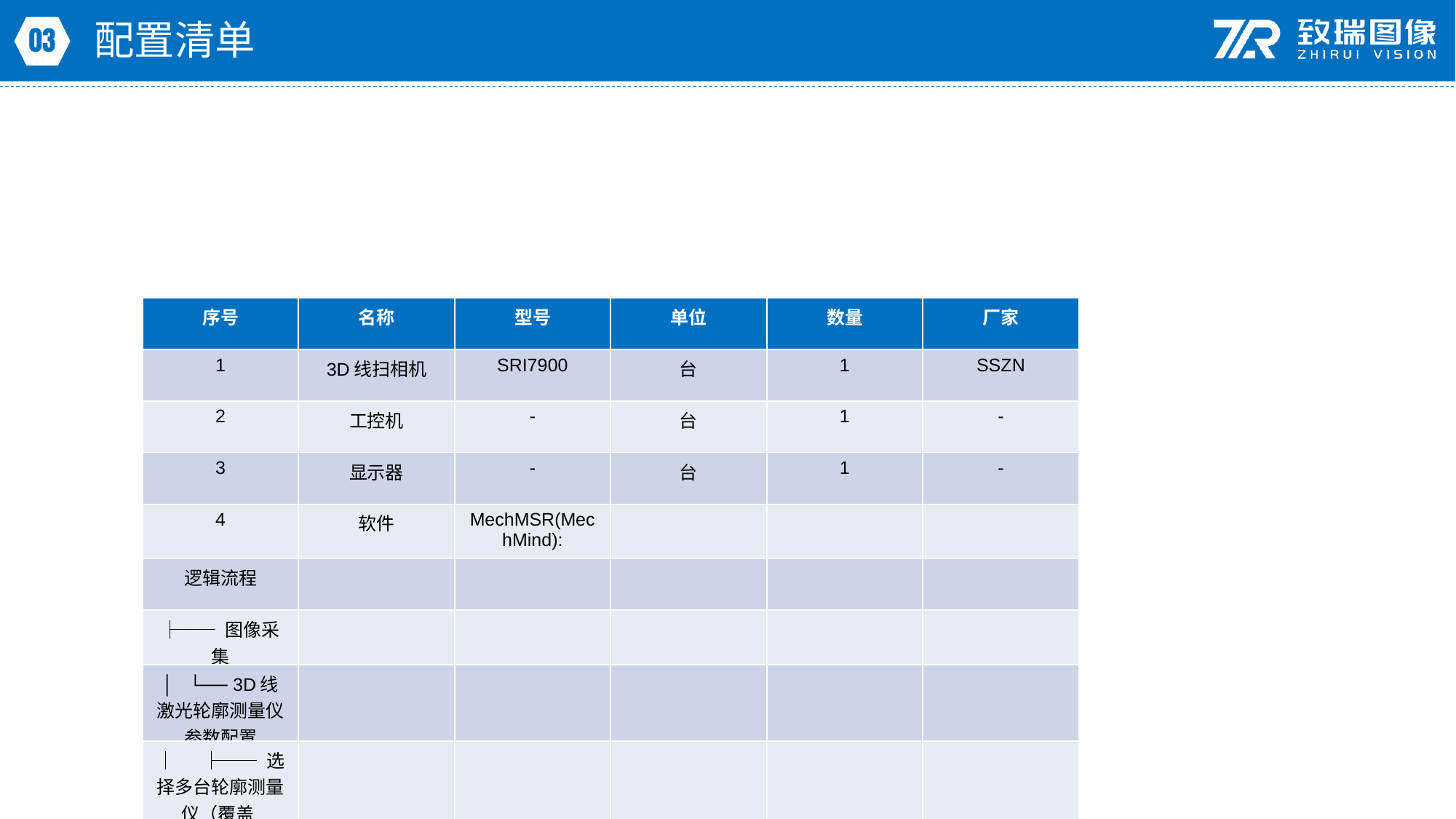

配置清单
03
| 序号 | 名称 | 型号 | 单位 | 数量 | 厂家 |
| --- | --- | --- | --- | --- | --- |
| 1 | 3D线扫相机 | SRI7900 | 台 | 1 | SSZN |
| 2 | 工控机 | - | 台 | 1 | - |
| 3 | 显示器 | - | 台 | 1 | - |
| 4 | 软件 | MechMSR(MechMind): |  |  |  |
| 逻辑流程 |  |  |  |  |  |
| ├── 图像采集 |  |  |  |  |  |
| │ └── 3D线激光轮廓测量仪参数配置 |  |  |  |  |  |
| │ ├── 选择多台轮廓测量仪（覆盖1500mm长度方向） |  |  |  |  |  |
| │ ├── 启用数据采集状态并设置超时时间（≥0.3s/件，匹配0.3m/s速度） |  |  |  |  |  |
| │ ├── 标定参数组加载（并列布局标定结果） |  |  |  |  |  |
| │ └── 曝光时间调节（针对青色玻璃钢反光特性，灰度值控制在200~255） |  |  |  |  |  |
| │ |  |  |  |  |  |
| ├── 预处理 |  |  |  |  |  |
| │ ├── 数据对齐 |  |  |  |  |  |
| │ │ ── 使用2D匹配模板编辑器提取传送带运动方向上的共性边缘特征（如玻璃钢棱角） |  |  |  |  |  |
| │ │ ── 设置角度范围±5°优化匹配速度 |  |  |  |  |  |
| │ │ |  |  |  |  |  |
| │ ├── 表面去噪 |  |  |  |  |  |
| │ │ ── 表面点过滤（通过法向） |  |  |  |  |  |
| │ │ │ ├── 法向量最大角度设为60°（过滤倾斜噪点） |  |  |  |  |  |
| │ │ │ └── 噪声去除等级设为"中度"（平衡去噪与细节保留） |  |  |  |  |  |
| │ │ │ |  |  |  |  |  |
| │ │ └── 表面预处理（中值滤波） |  |  |  |  |  |
| │ │ ├── X/Y方向滤波窗口设为3px（快速平滑随机噪点） |  |  |  |  |  |
| │ │ └── 使用特征区域限定测量区域（300×300mm截面） |  |  |  |  |  |
| │ │ |  |  |  |  |  |
| │ └── 特征定位 |  |  |  |  |  |
| │ ── 定位表面特征点（最大Z） |  |  |  |  |  |
| │ │ ├── 特征区域框选顶部测量面 |  |  |  |  |  |
| │ │ └── 勾选"使用参考平面"（以底部平面为基准） |  |  |  |  |  |
| │ │ |  |  |  |  |  |
| │ ── 表面拟合平面（底部基准面） |  |  |  |  |  |
| │ ├── 特征区域框选底部稳定区域 |  |  |  |  |  |
| │ └── 全局平面度模式设为"所有点" |  |  |  |  |  |
| │ |  |  |  |  |  |
| ├── 高度方向尺寸测量 |  |  |  |  |  |
| │ └── 测量轮廓线高度 |  |  |  |  |  |
| │ ├── 设置3个特征区域（覆盖产品关键高度截面） |  |  |  |  |  |
| │ ├── 参考线区域定义 | 套 | 1 | MechMSR(MechMind): |  |  |
| 逻辑流程 |  |  |  |  |  |
| ├── 图像采集 |  |  |  |  |  |
| │ └── 3D线激光轮廓测量仪参数配置 |  |  |  |  |  |
| │ ├── 选择多台轮廓测量仪（覆盖1500mm长度方向） |  |  |  |  |  |
| │ ├── 启用数据采集状态并设置超时时间（≥0.3s/件，匹配0.3m/s速度） |  |  |  |  |  |
| │ ├── 标定参数组加载（并列布局标定结果） |  |  |  |  |  |
| │ └── 曝光时间调节（针对青色玻璃钢反光特性，灰度值控制在200~255） |  |  |  |  |  |
| │ |  |  |  |  |  |
| ├── 预处理 |  |  |  |  |  |
| │ ├── 数据对齐 |  |  |  |  |  |
| │ │ ── 使用2D匹配模板编辑器提取传送带运动方向上的共性边缘特征（如玻璃钢棱角） |  |  |  |  |  |
| │ │ ── 设置角度范围±5°优化匹配速度 |  |  |  |  |  |
| │ │ |  |  |  |  |  |
| │ ├── 表面去噪 |  |  |  |  |  |
| │ │ ── 表面点过滤（通过法向） |  |  |  |  |  |
| │ │ │ ├── 法向量最大角度设为60°（过滤倾斜噪点） |  |  |  |  |  |
| │ │ │ └── 噪声去除等级设为"中度"（平衡去噪与细节保留） |  |  |  |  |  |
| │ │ │ |  |  |  |  |  |
| │ │ └── 表面预处理（中值滤波） |  |  |  |  |  |
| │ │ ├── X/Y方向滤波窗口设为3px（快速平滑随机噪点） |  |  |  |  |  |
| │ │ └── 使用特征区域限定测量区域（300×300mm截面） |  |  |  |  |  |
| │ │ |  |  |  |  |  |
| │ └── 特征定位 |  |  |  |  |  |
| │ ── 定位表面特征点（最大Z） |  |  |  |  |  |
| │ │ ├── 特征区域框选顶部测量面 |  |  |  |  |  |
| │ │ └── 勾选"使用参考平面"（以底部平面为基准） |  |  |  |  |  |
| │ │ |  |  |  |  |  |
| │ ── 表面拟合平面（底部基准面） |  |  |  |  |  |
| │ ├── 特征区域框选底部稳定区域 |  |  |  |  |  |
| │ └── 全局平面度模式设为"所有点" |  |  |  |  |  |
| │ |  |  |  |  |  |
| ├── 高度方向尺寸测量 |  |  |  |  |  |
| │ └── 测量轮廓线高度 |  |  |  |  |  |
| │ ├── 设置3个特征区域（覆盖产品关键高度截面） |  |  |  |  |  |
| │ ├── 参考线区域定义 |  |  |  |  |  |